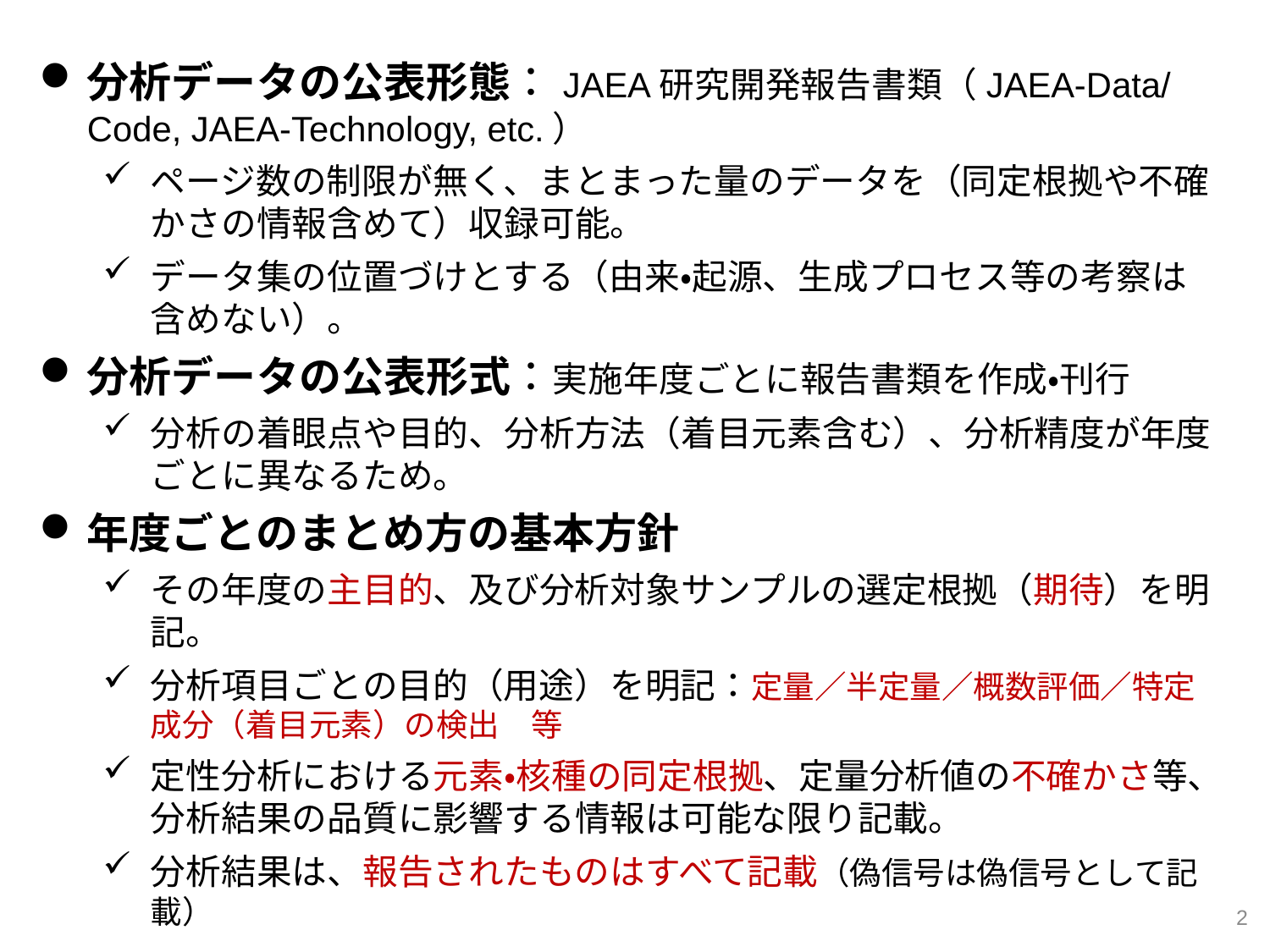

分析データの公表形態：JAEA研究開発報告書類（JAEA-Data/Code, JAEA-Technology, etc.）
ページ数の制限が無く、まとまった量のデータを（同定根拠や不確かさの情報含めて）収録可能。
データ集の位置づけとする（由来・起源、生成プロセス等の考察は含めない）。
分析データの公表形式：実施年度ごとに報告書類を作成・刊行
分析の着眼点や目的、分析方法（着目元素含む）、分析精度が年度ごとに異なるため。
年度ごとのまとめ方の基本方針
その年度の主目的、及び分析対象サンプルの選定根拠（期待）を明記。
分析項目ごとの目的（用途）を明記：定量／半定量／概数評価／特定成分（着目元素）の検出　等
定性分析における元素・核種の同定根拠、定量分析値の不確かさ等、分析結果の品質に影響する情報は可能な限り記載。
分析結果は、報告されたものはすべて記載（偽信号は偽信号として記載）
2